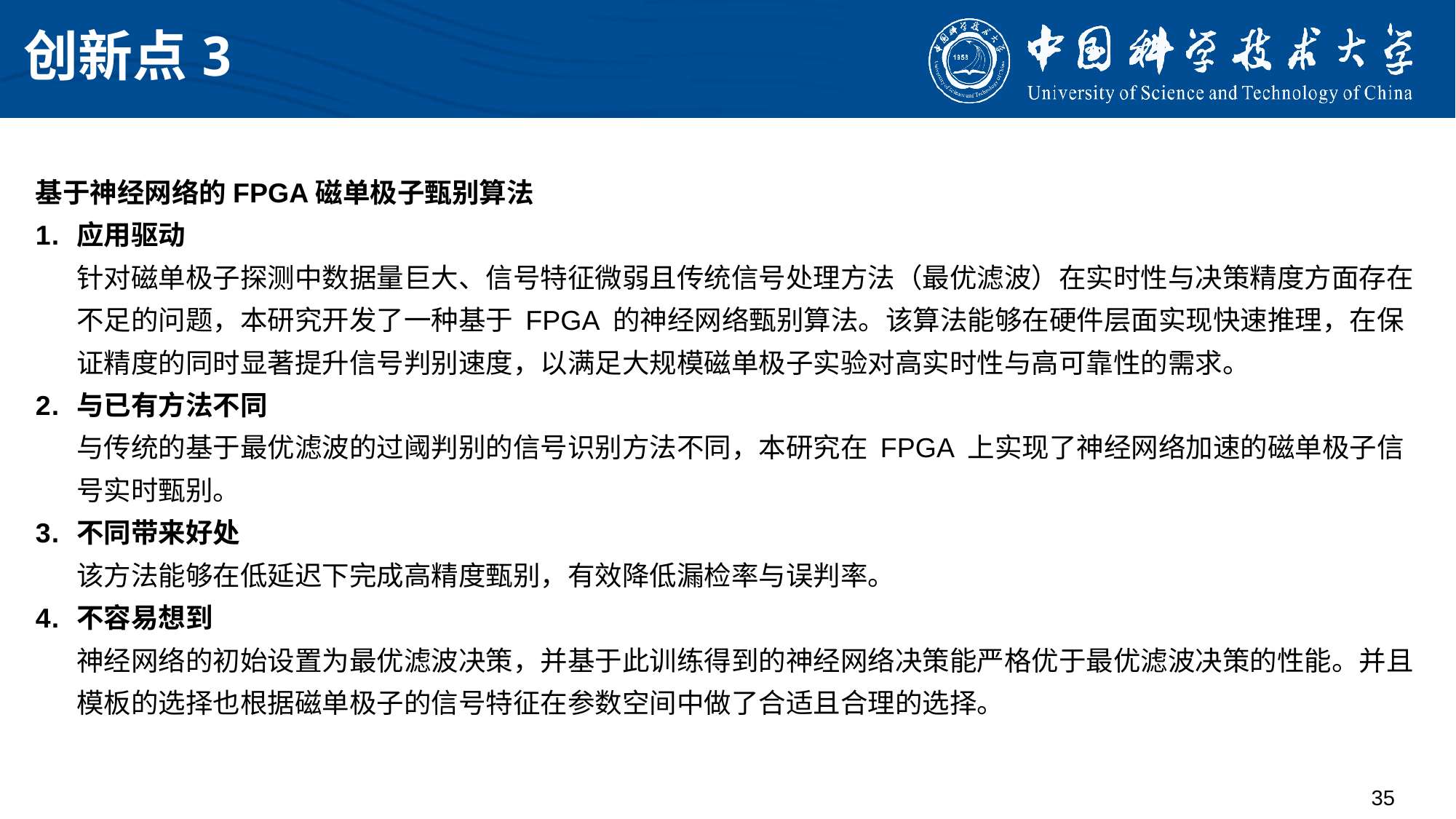

# 创新点3
基于神经网络的FPGA磁单极子甄别算法
应用驱动
针对磁单极子探测中数据量巨大、信号特征微弱且传统信号处理方法（最优滤波）在实时性与决策精度方面存在不足的问题，本研究开发了一种基于 FPGA 的神经网络甄别算法。该算法能够在硬件层面实现快速推理，在保证精度的同时显著提升信号判别速度，以满足大规模磁单极子实验对高实时性与高可靠性的需求。
与已有方法不同
与传统的基于最优滤波的过阈判别的信号识别方法不同，本研究在 FPGA 上实现了神经网络加速的磁单极子信号实时甄别。
不同带来好处
该方法能够在低延迟下完成高精度甄别，有效降低漏检率与误判率。
不容易想到
神经网络的初始设置为最优滤波决策，并基于此训练得到的神经网络决策能严格优于最优滤波决策的性能。并且模板的选择也根据磁单极子的信号特征在参数空间中做了合适且合理的选择。
35